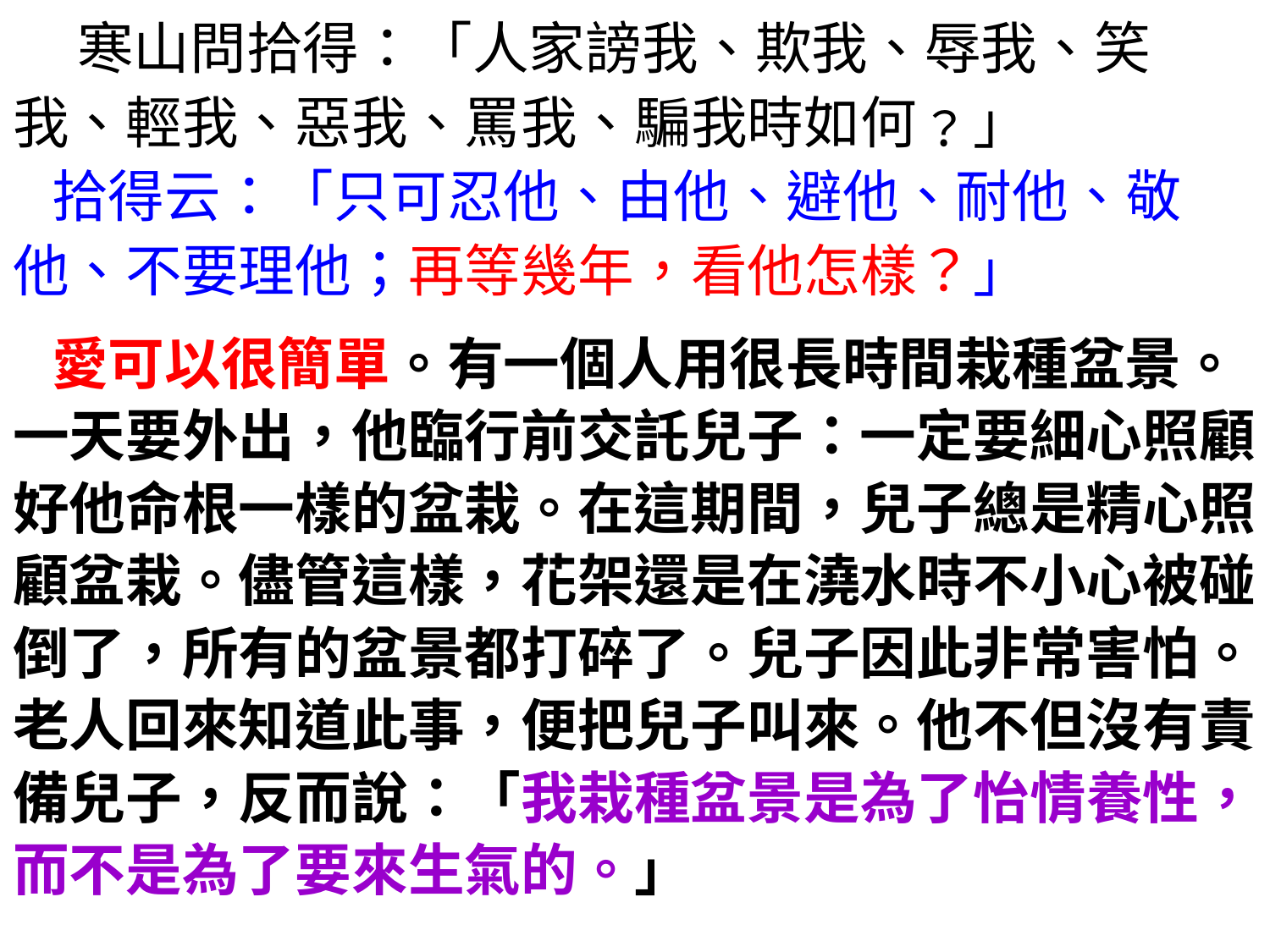

寒山問拾得：「人家謗我、欺我、辱我、笑我、輕我、惡我、罵我、騙我時如何﹖」
  拾得云：「只可忍他、由他、避他、耐他、敬他、不要理他；再等幾年，看他怎樣？」
  愛可以很簡單。有一個人用很長時間栽種盆景。一天要外出，他臨行前交託兒子：一定要細心照顧好他命根一樣的盆栽。在這期間，兒子總是精心照顧盆栽。儘管這樣，花架還是在澆水時不小心被碰倒了，所有的盆景都打碎了。兒子因此非常害怕。
老人回來知道此事，便把兒子叫來。他不但沒有責備兒子，反而說：「我栽種盆景是為了怡情養性，而不是為了要來生氣的。」